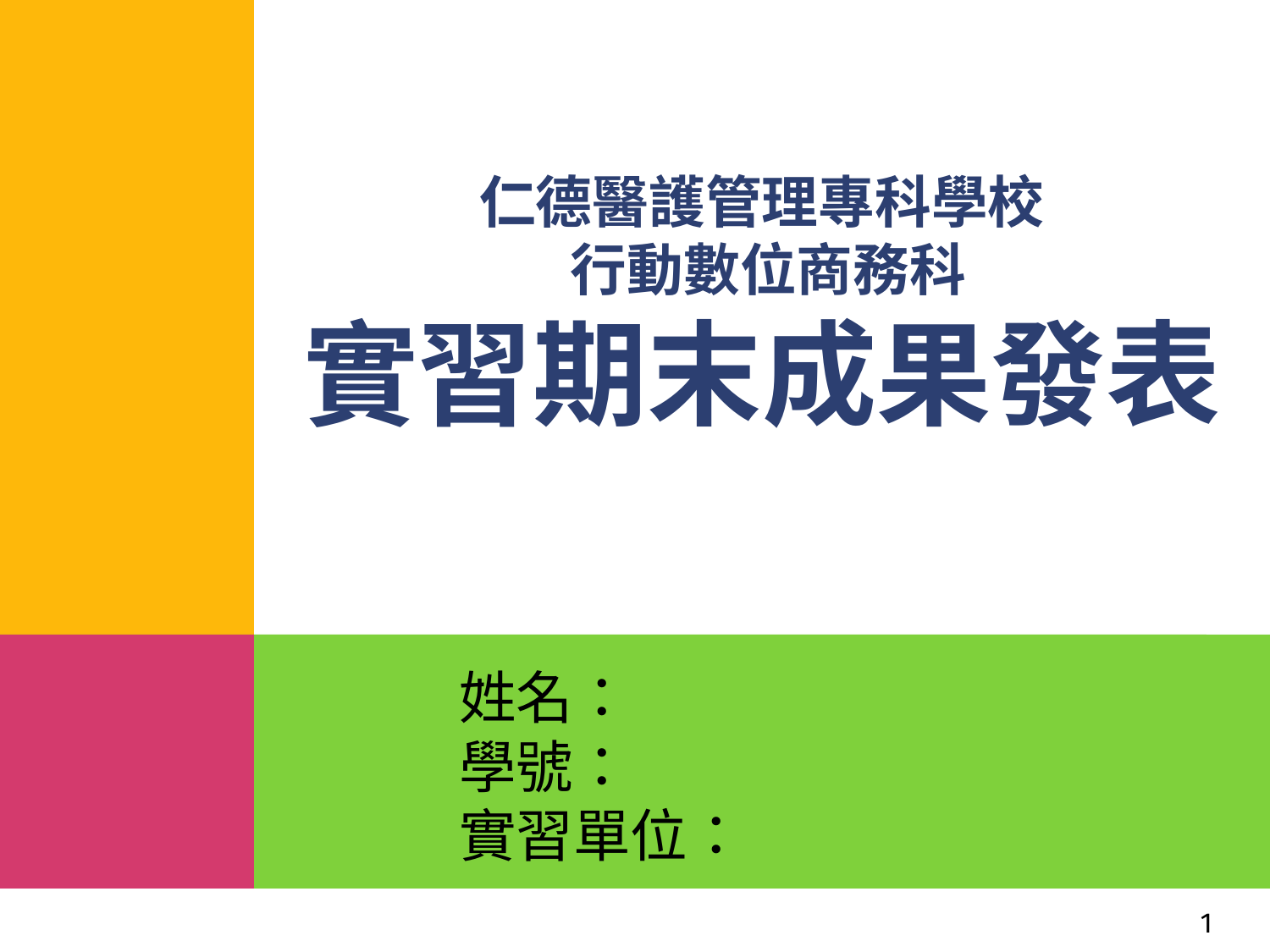

# 仁德醫護管理專科學校 行動數位商務科 實習期末成果發表
姓名：
學號：
實習單位：
1